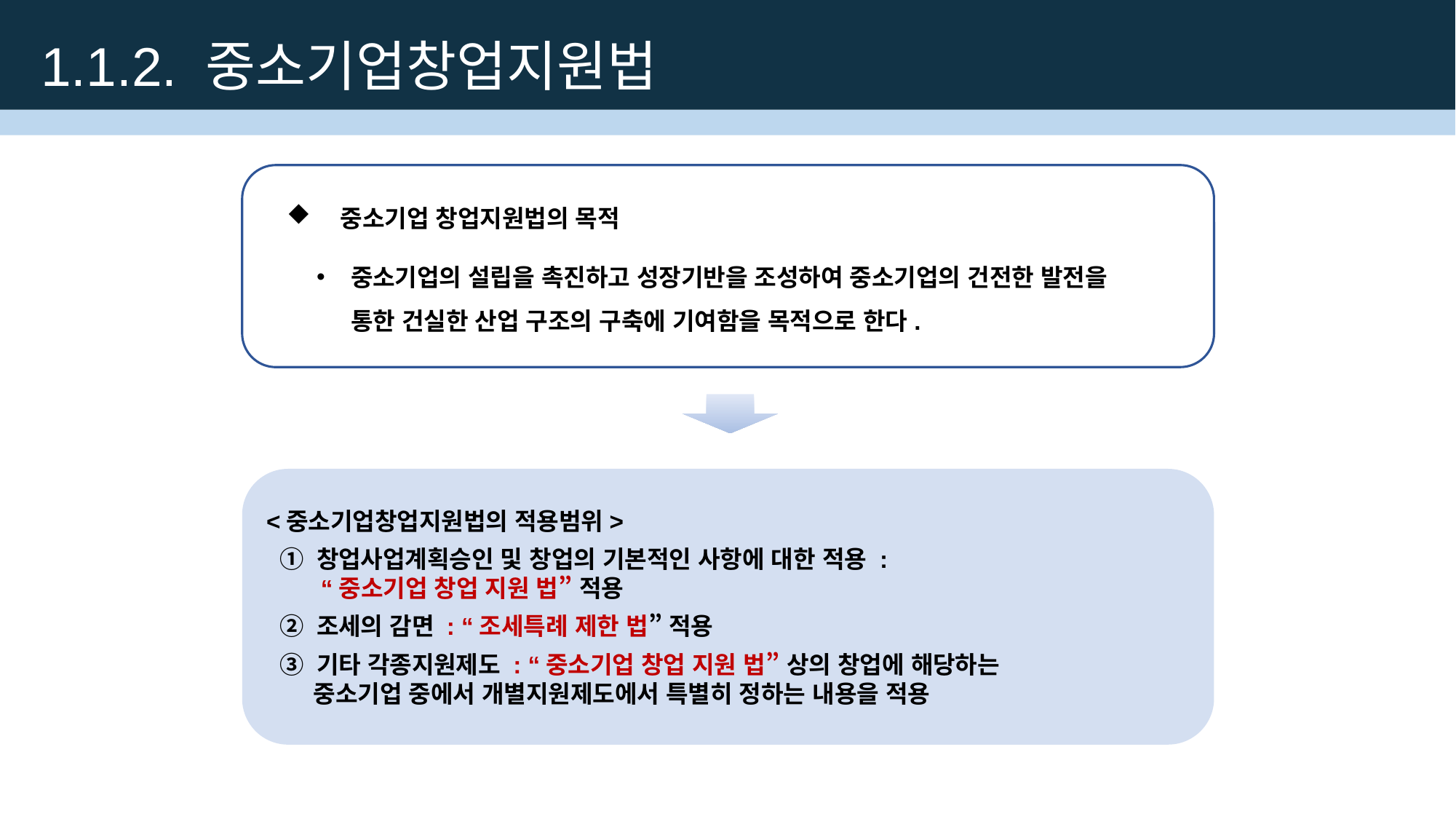

1.1.2. 중소기업창업지원법

 중소기업 창업지원법의 목적
중소기업의 설립을 촉진하고 성장기반을 조성하여 중소기업의 건전한 발전을
통한 건실한 산업 구조의 구축에 기여함을 목적으로 한다.

<중소기업창업지원법의 적용범위>
  ① 창업사업계획승인 및 창업의 기본적인 사항에 대한 적용 :
  “중소기업 창업 지원 법” 적용
  ② 조세의 감면 : “조세특례 제한 법” 적용
  ③ 기타 각종지원제도 : “중소기업 창업 지원 법” 상의 창업에 해당하는
       중소기업 중에서 개별지원제도에서 특별히 정하는 내용을 적용